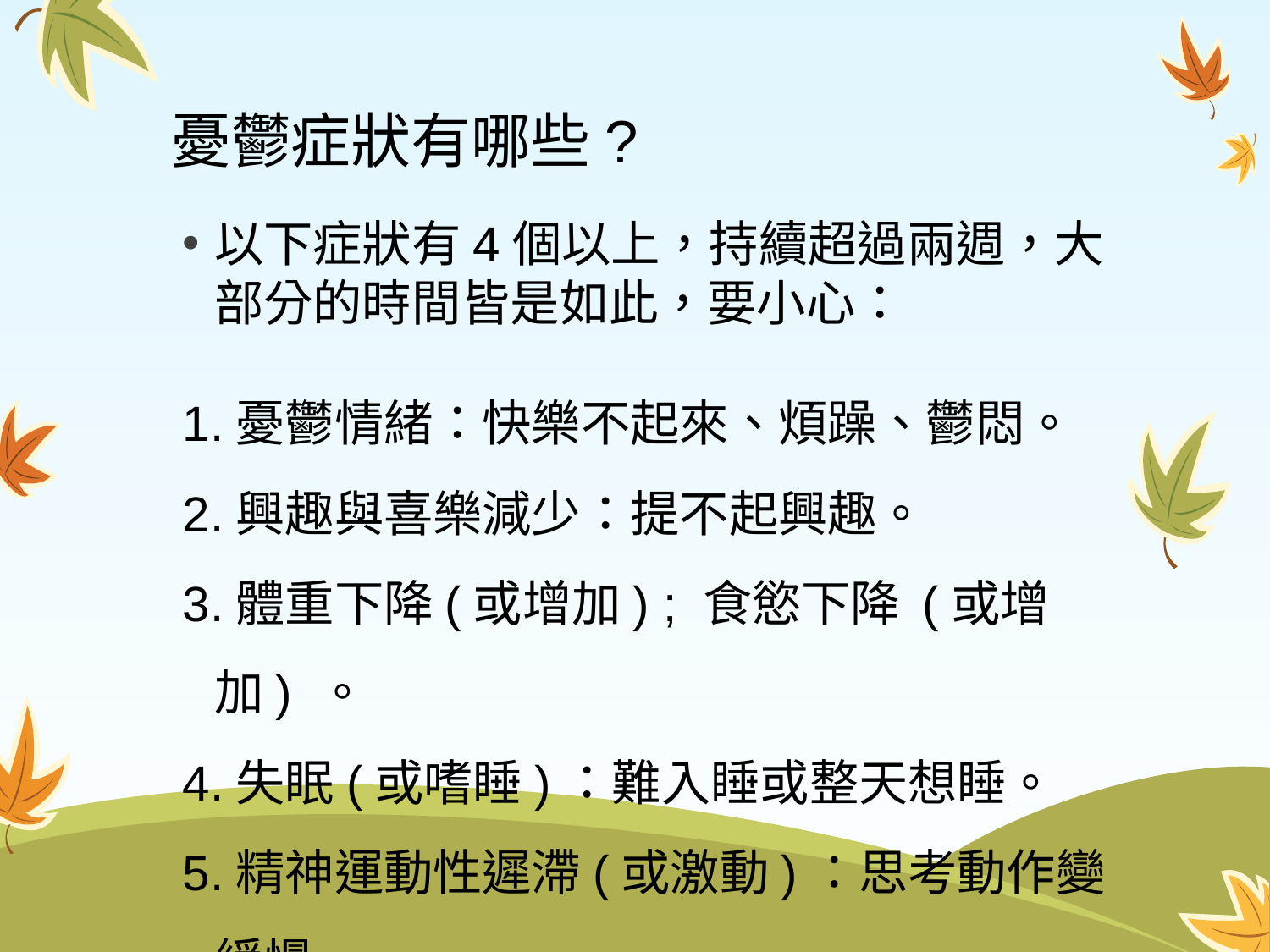

# 憂鬱症狀有哪些?
以下症狀有4個以上，持續超過兩週，大部分的時間皆是如此，要小心：
1.憂鬱情緒：快樂不起來、煩躁、鬱悶。
2.興趣與喜樂減少：提不起興趣。
3.體重下降(或增加) ; 食慾下降 (或增加) 。
4.失眠(或嗜睡)：難入睡或整天想睡。
5.精神運動性遲滯(或激動)：思考動作變緩慢。